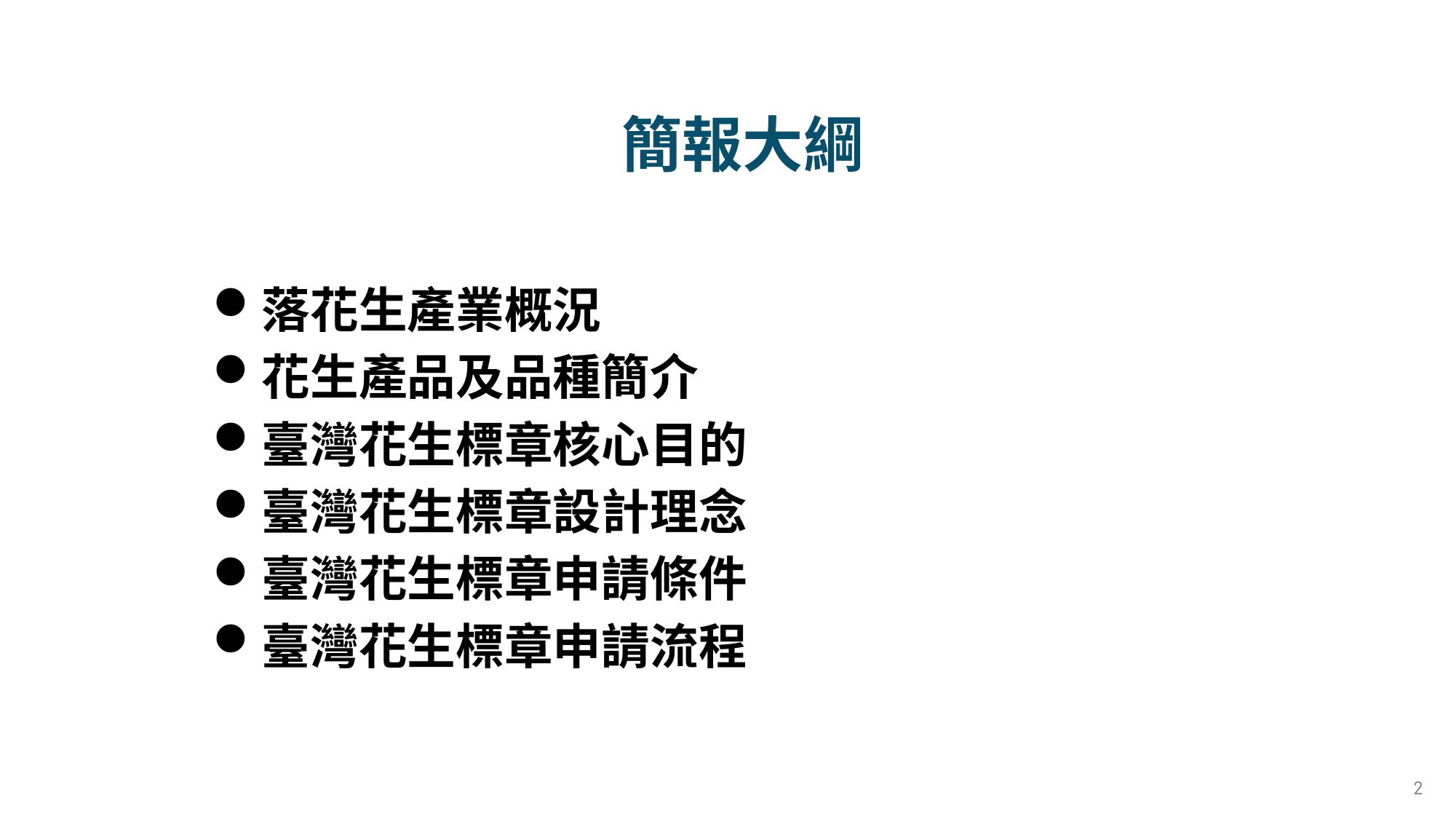

簡報大綱

落花生產業概況
花生產品及品種簡介
臺灣花生標章核心目的
臺灣花生標章設計理念
臺灣花生標章申請條件
臺灣花生標章申請流程
2